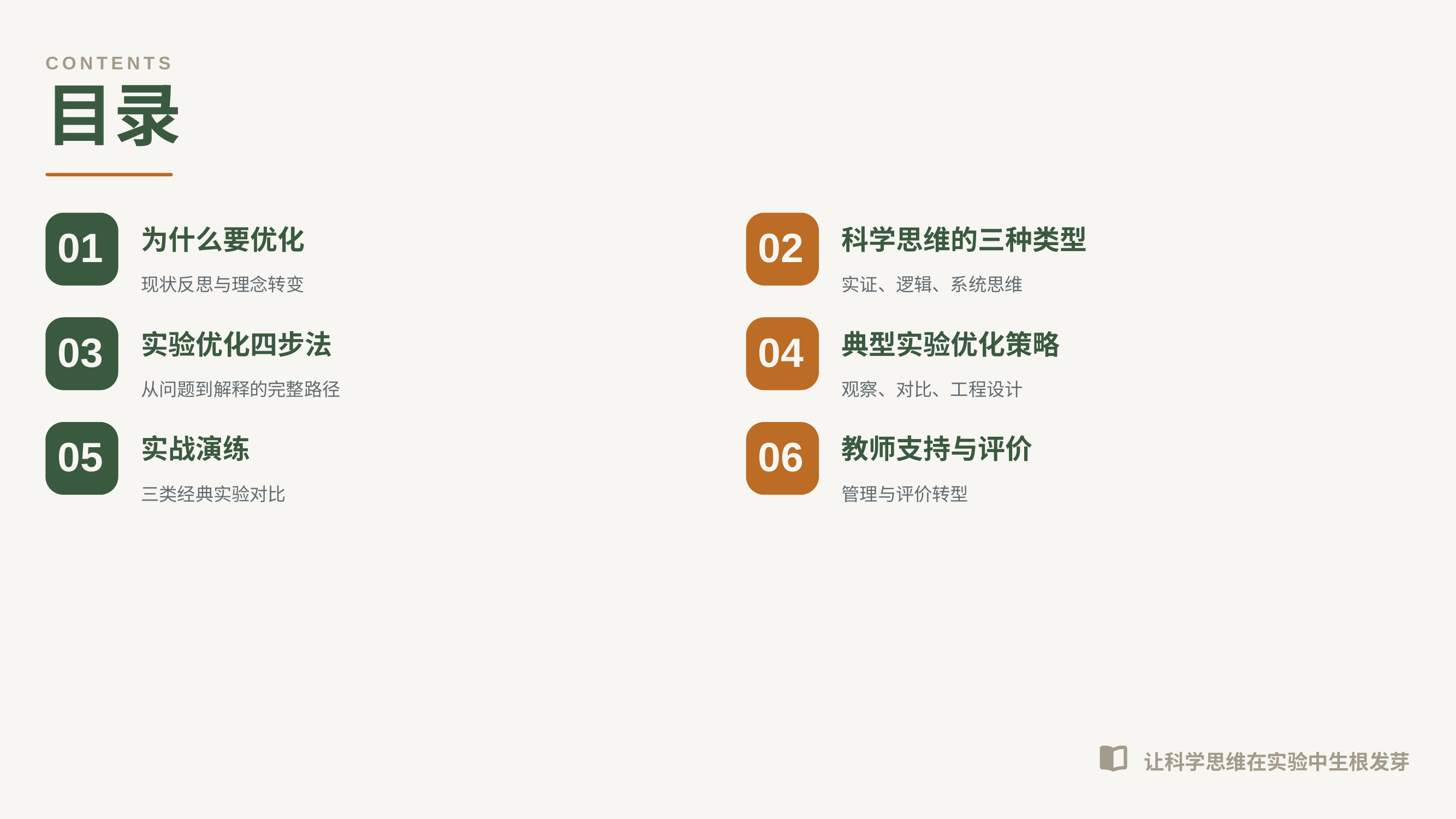

CONTENTS
目录

为什么要优化
科学思维的三种类型
01
02
现状反思与理念转变
实证、逻辑、系统思维

实验优化四步法
典型实验优化策略
03
04
从问题到解释的完整路径
观察、对比、工程设计

实战演练
教师支持与评价
05
06
三类经典实验对比
管理与评价转型
让科学思维在实验中生根发芽